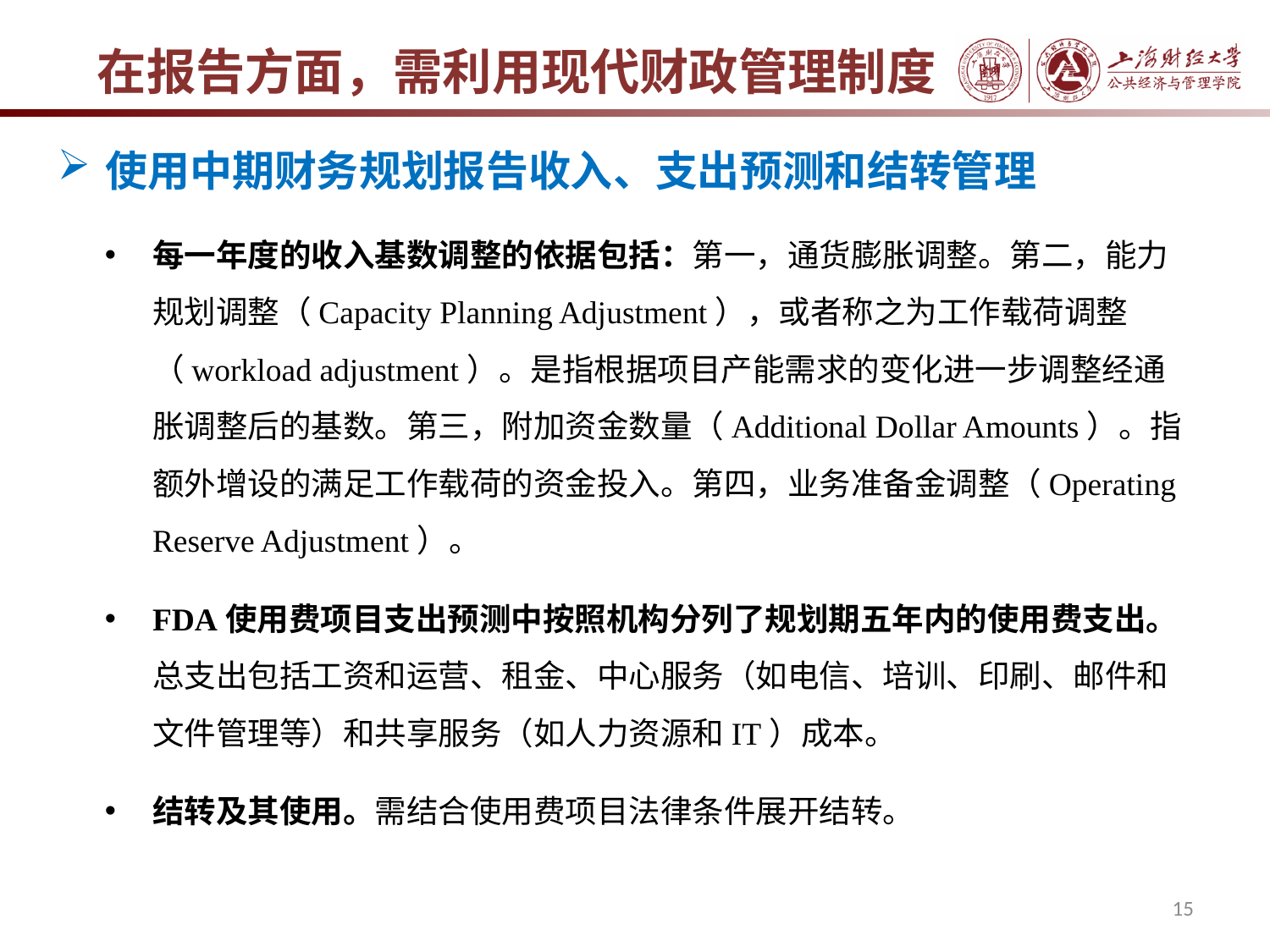

在报告方面，需利用现代财政管理制度
使用中期财务规划报告收入、支出预测和结转管理
每一年度的收入基数调整的依据包括：第一，通货膨胀调整。第二，能力规划调整（Capacity Planning Adjustment），或者称之为工作载荷调整（workload adjustment）。是指根据项目产能需求的变化进一步调整经通胀调整后的基数。第三，附加资金数量（Additional Dollar Amounts）。指额外增设的满足工作载荷的资金投入。第四，业务准备金调整（Operating Reserve Adjustment）。
FDA使用费项目支出预测中按照机构分列了规划期五年内的使用费支出。总支出包括工资和运营、租金、中心服务（如电信、培训、印刷、邮件和文件管理等）和共享服务（如人力资源和IT）成本。
结转及其使用。需结合使用费项目法律条件展开结转。

15